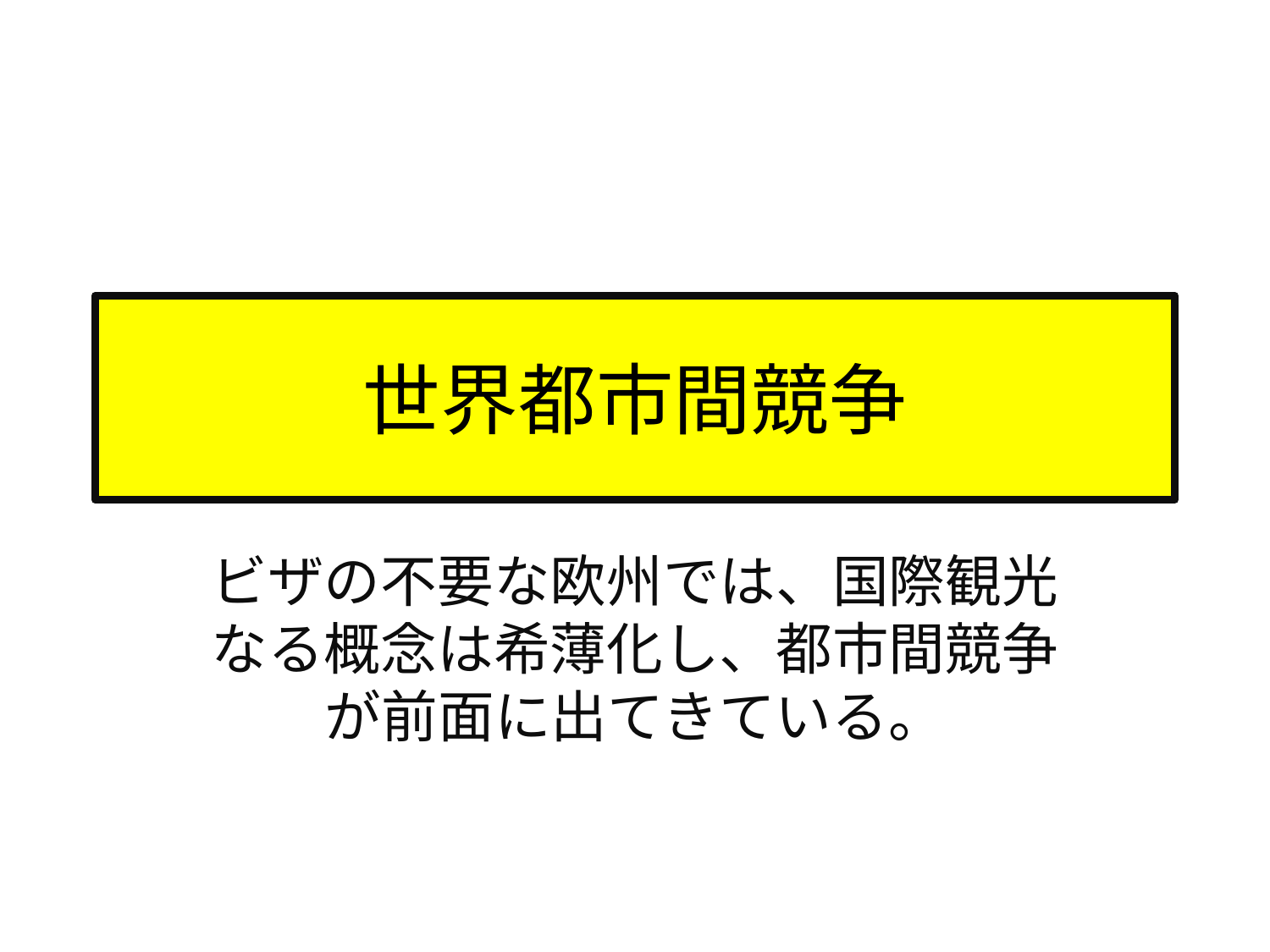

# 世界都市間競争
ビザの不要な欧州では、国際観光なる概念は希薄化し、都市間競争が前面に出てきている。